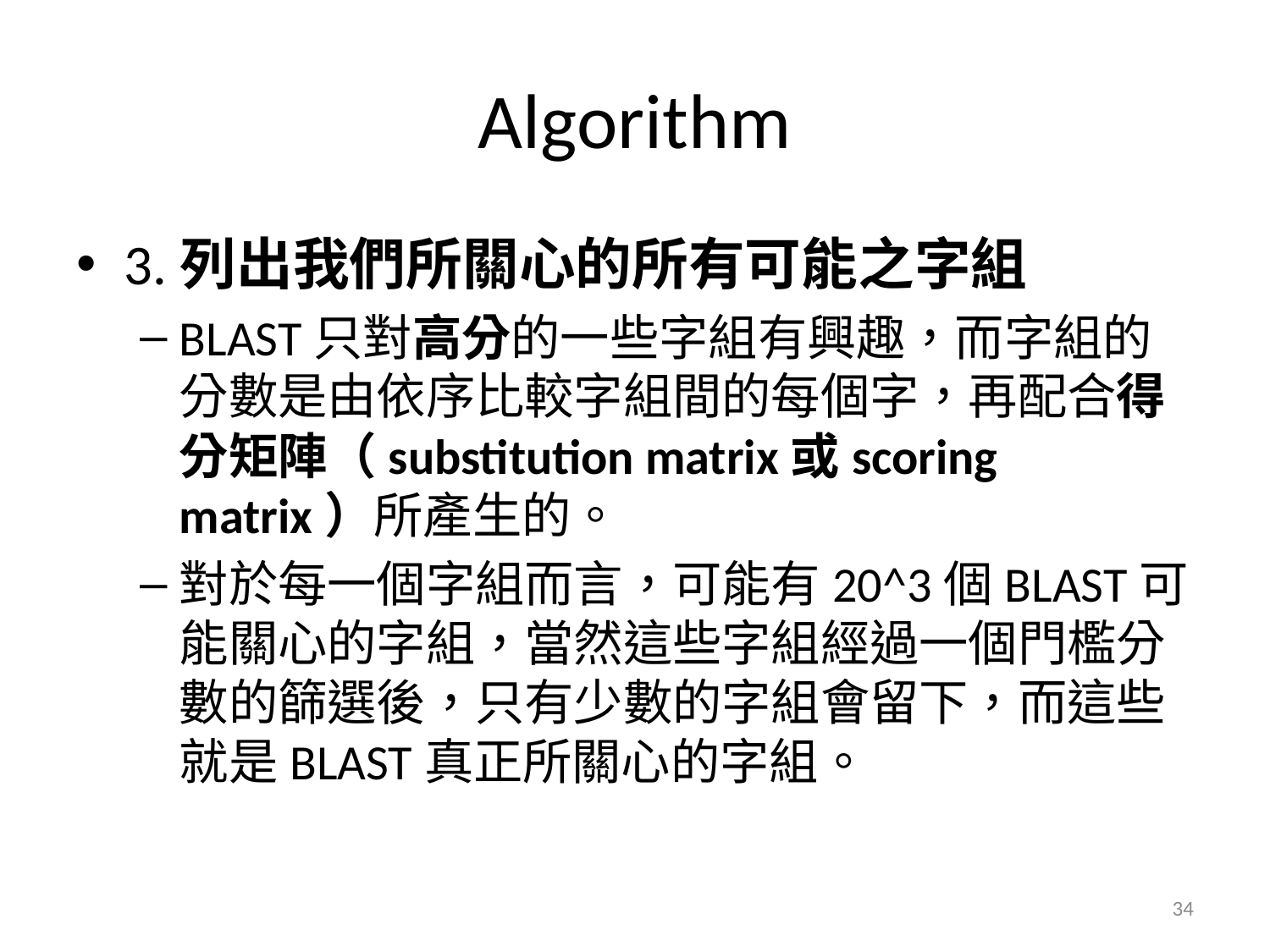

# Algorithm
3.列出我們所關心的所有可能之字組
BLAST只對高分的一些字組有興趣，而字組的分數是由依序比較字組間的每個字，再配合得分矩陣（substitution matrix或scoring matrix）所產生的。
對於每一個字組而言，可能有20^3個BLAST可能關心的字組，當然這些字組經過一個門檻分數的篩選後，只有少數的字組會留下，而這些就是BLAST真正所關心的字組。

34